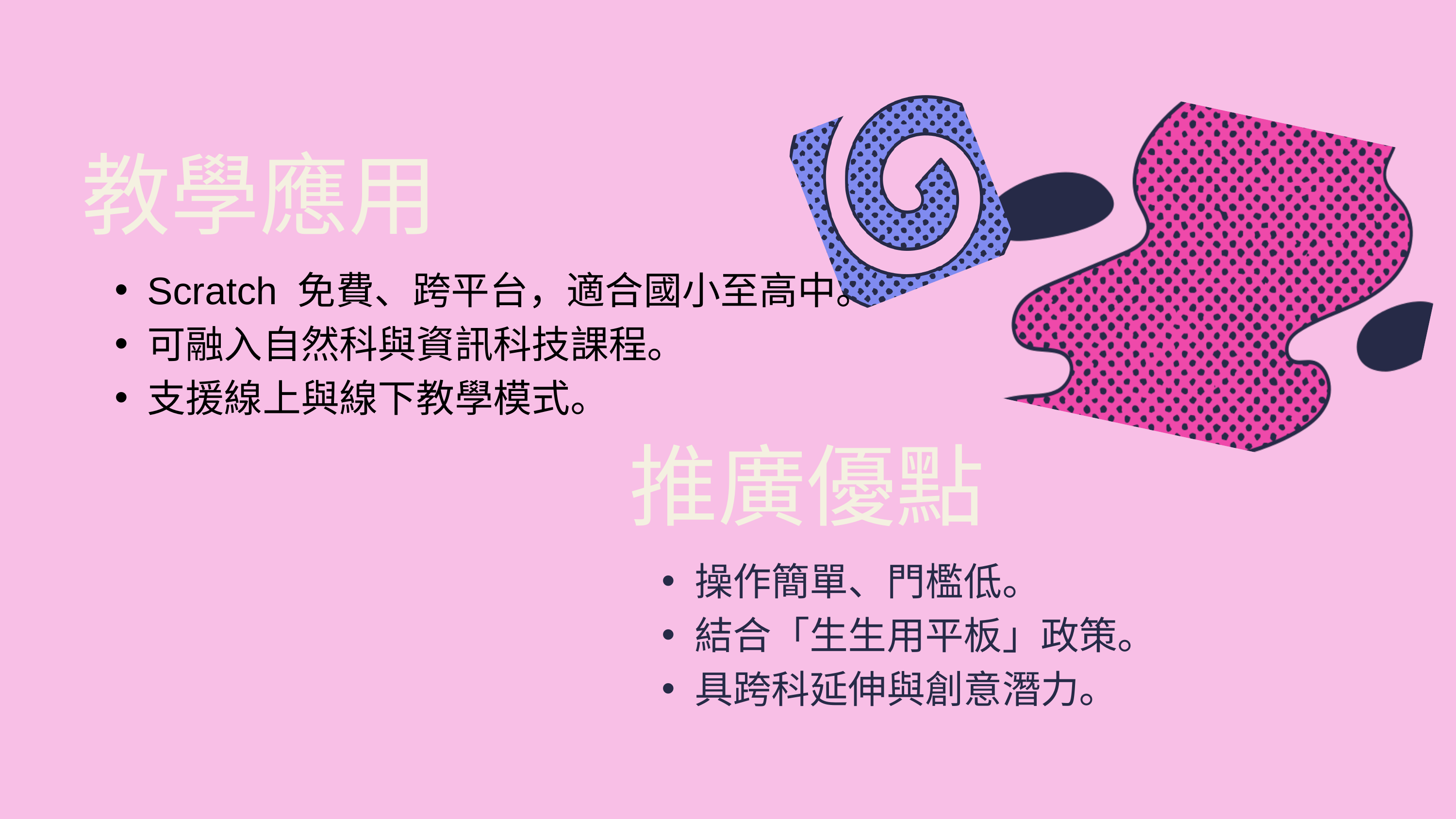

教學應用
Scratch 免費、跨平台，適合國小至高中。
可融入自然科與資訊科技課程。
支援線上與線下教學模式。

推廣優點
操作簡單、門檻低。
結合「生生用平板」政策。
具跨科延伸與創意潛力。